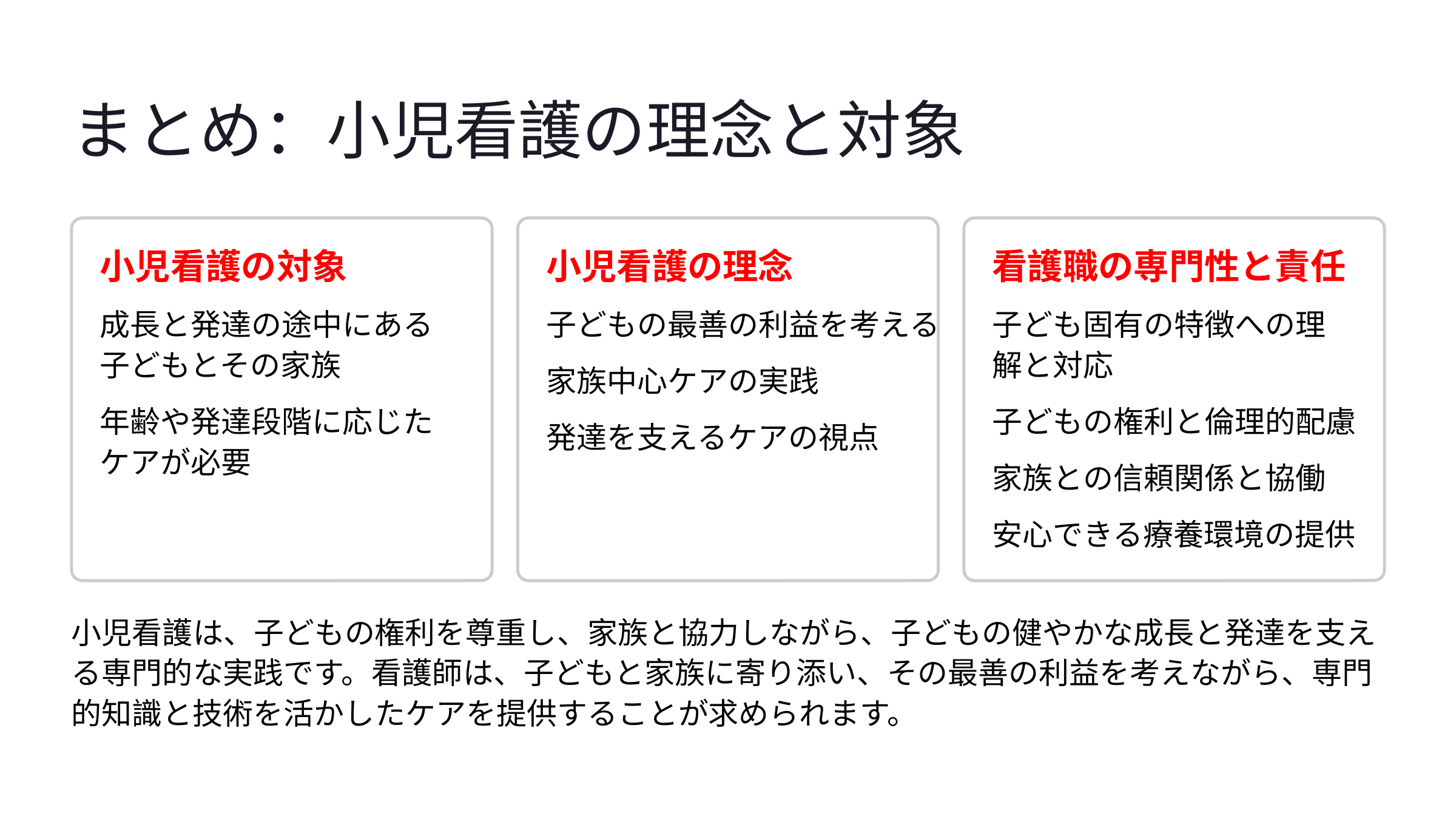

まとめ：小児看護の理念と対象

小児看護の対象
小児看護の理念
看護職の専門性と責任
成長と発達の途中にある子どもとその家族
子どもの最善の利益を考える
子ども固有の特徴への理解と対応
家族中心ケアの実践
年齢や発達段階に応じたケアが必要
子どもの権利と倫理的配慮
発達を支えるケアの視点
家族との信頼関係と協働
安心できる療養環境の提供
小児看護は、子どもの権利を尊重し、家族と協力しながら、子どもの健やかな成長と発達を支える専門的な実践です。看護師は、子どもと家族に寄り添い、その最善の利益を考えながら、専門的知識と技術を活かしたケアを提供することが求められます。